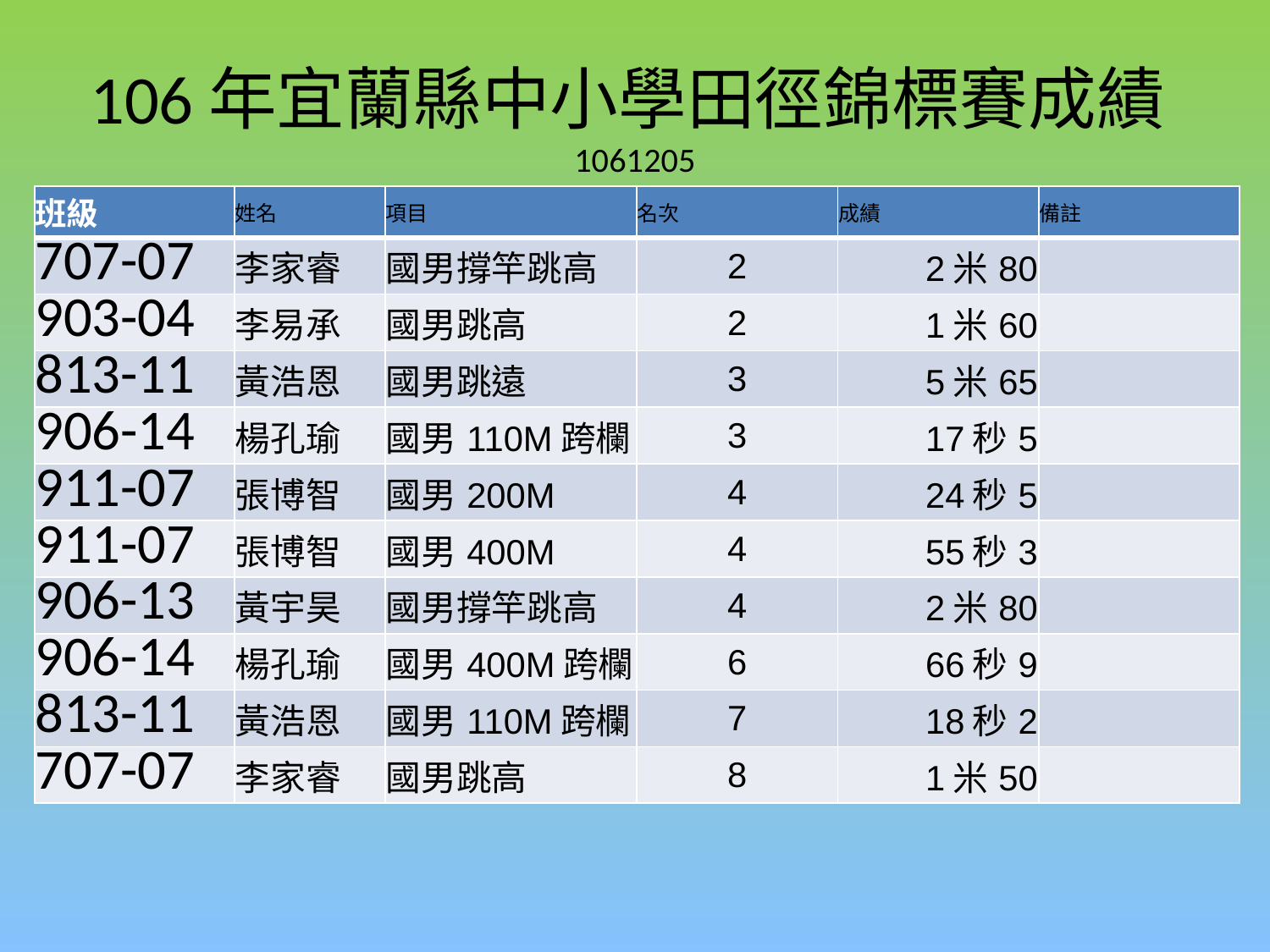

# 106年宜蘭縣中小學田徑錦標賽成績1061205
| 班級 | 姓名 | 項目 | 名次 | 成績 | 備註 |
| --- | --- | --- | --- | --- | --- |
| 707-07 | 李家睿 | 國男撐竿跳高 | 2 | 2米80 |  |
| 903-04 | 李易承 | 國男跳高 | 2 | 1米60 |  |
| 813-11 | 黃浩恩 | 國男跳遠 | 3 | 5米65 |  |
| 906-14 | 楊孔瑜 | 國男110M跨欄 | 3 | 17秒5 |  |
| 911-07 | 張博智 | 國男200M | 4 | 24秒5 |  |
| 911-07 | 張博智 | 國男400M | 4 | 55秒3 |  |
| 906-13 | 黃宇昊 | 國男撐竿跳高 | 4 | 2米80 |  |
| 906-14 | 楊孔瑜 | 國男400M跨欄 | 6 | 66秒9 |  |
| 813-11 | 黃浩恩 | 國男110M跨欄 | 7 | 18秒2 |  |
| 707-07 | 李家睿 | 國男跳高 | 8 | 1米50 |  |